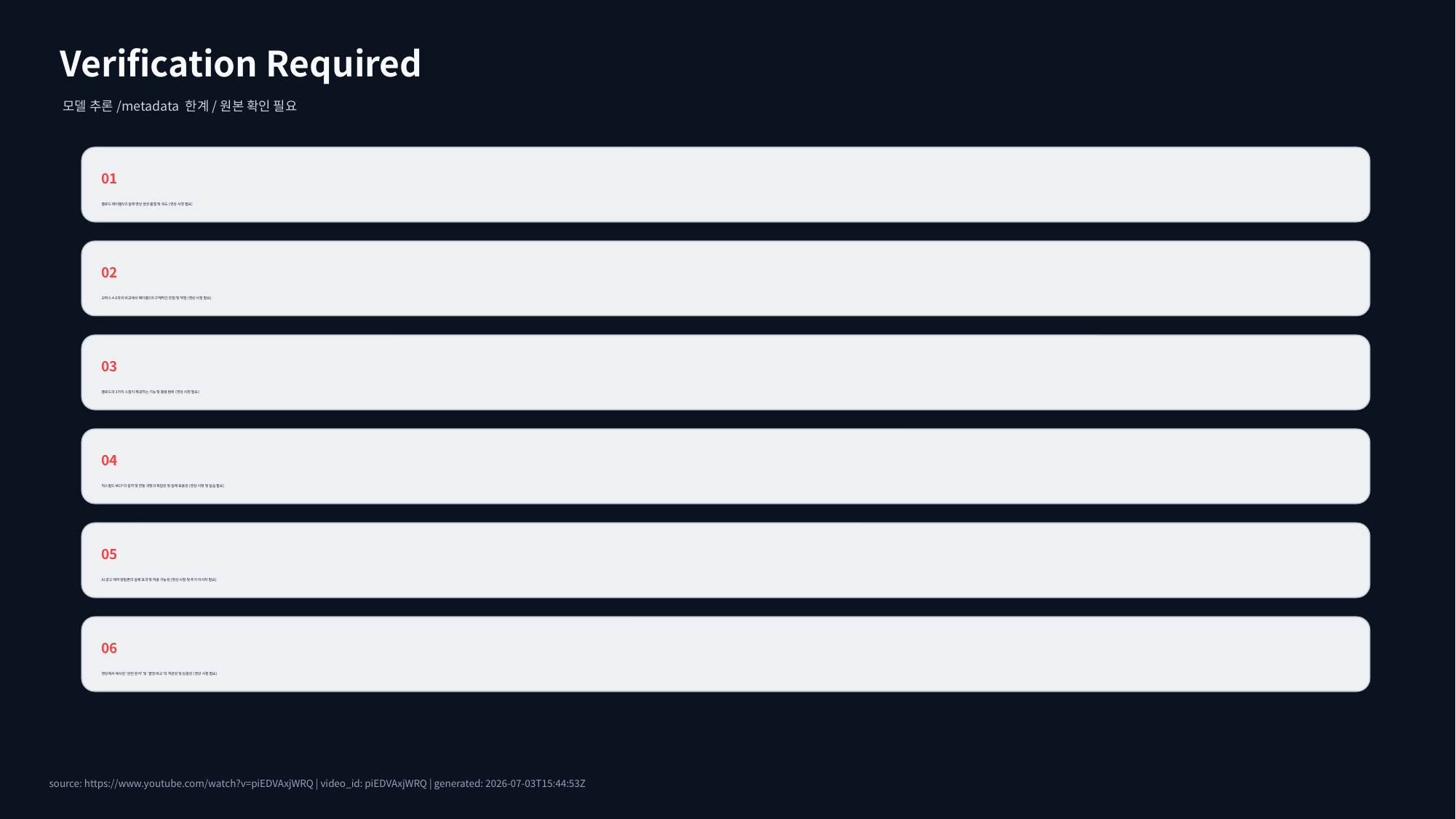

Verification Required
모델 추론/metadata 한계/원본 확인 필요

01
클로드 페이블5의 실제 영상 생성 품질 및 속도 (영상 시청 필요)

02
오퍼스 4.8과의 비교에서 페이블5의 구체적인 강점 및 약점 (영상 시청 필요)

03
클로드의 3가지 스킬이 제공하는 기능 및 활용 범위 (영상 시청 필요)

04
힉스필드 MCP의 설치 및 연동 과정의 복잡성 및 실제 효용성 (영상 시청 및 실습 필요)

05
AI 광고 제작 방법론의 실제 효과 및 적용 가능성 (영상 시청 및 추가 리서치 필요)

06
영상에서 제시된 '완전 분석' 및 '끝장 비교'의 객관성 및 심층성 (영상 시청 필요)
source: https://www.youtube.com/watch?v=piEDVAxjWRQ | video_id: piEDVAxjWRQ | generated: 2026-07-03T15:44:53Z